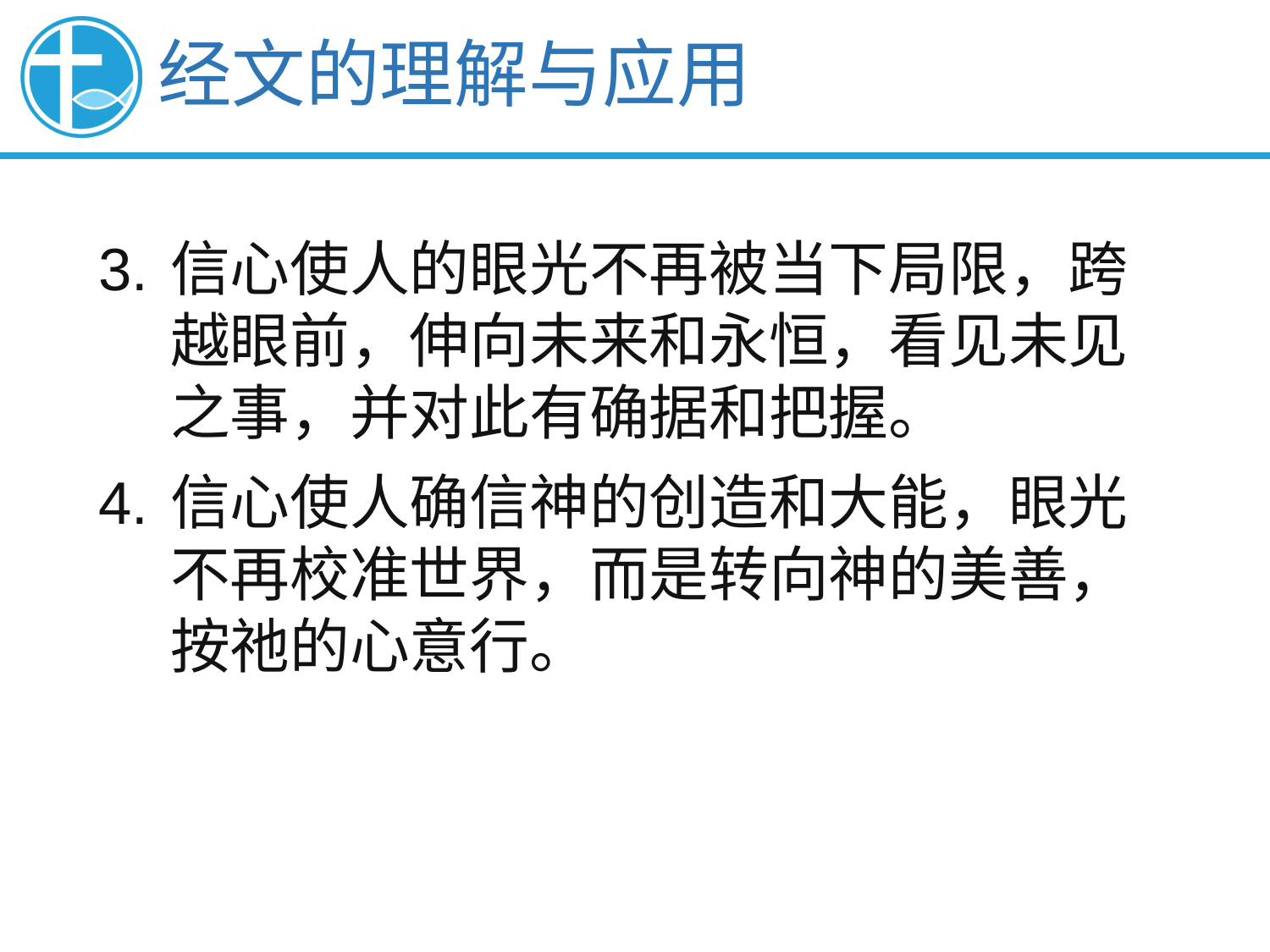

经文的理解与应用
信心使人的眼光不再被当下局限，跨越眼前，伸向未来和永恒，看见未见之事，并对此有确据和把握。
信心使人确信神的创造和大能，眼光不再校准世界，而是转向神的美善，按祂的心意行。